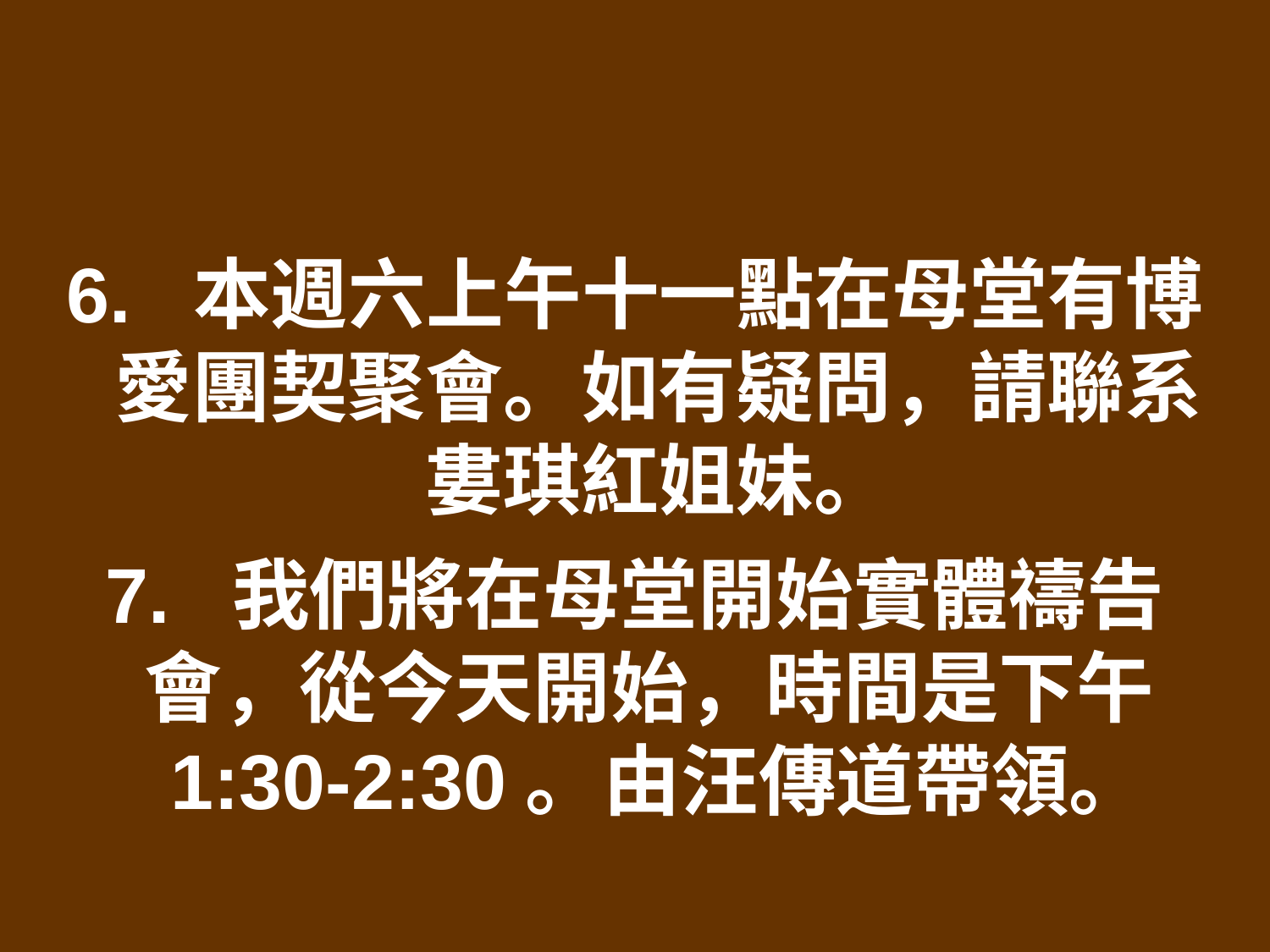

6.  本週六上午十一點在母堂有博愛團契聚會。如有疑問，請聯系婁琪紅姐妹。
7.  我們將在母堂開始實體禱告會，從今天開始，時間是下午1:30-2:30。由汪傳道帶領。